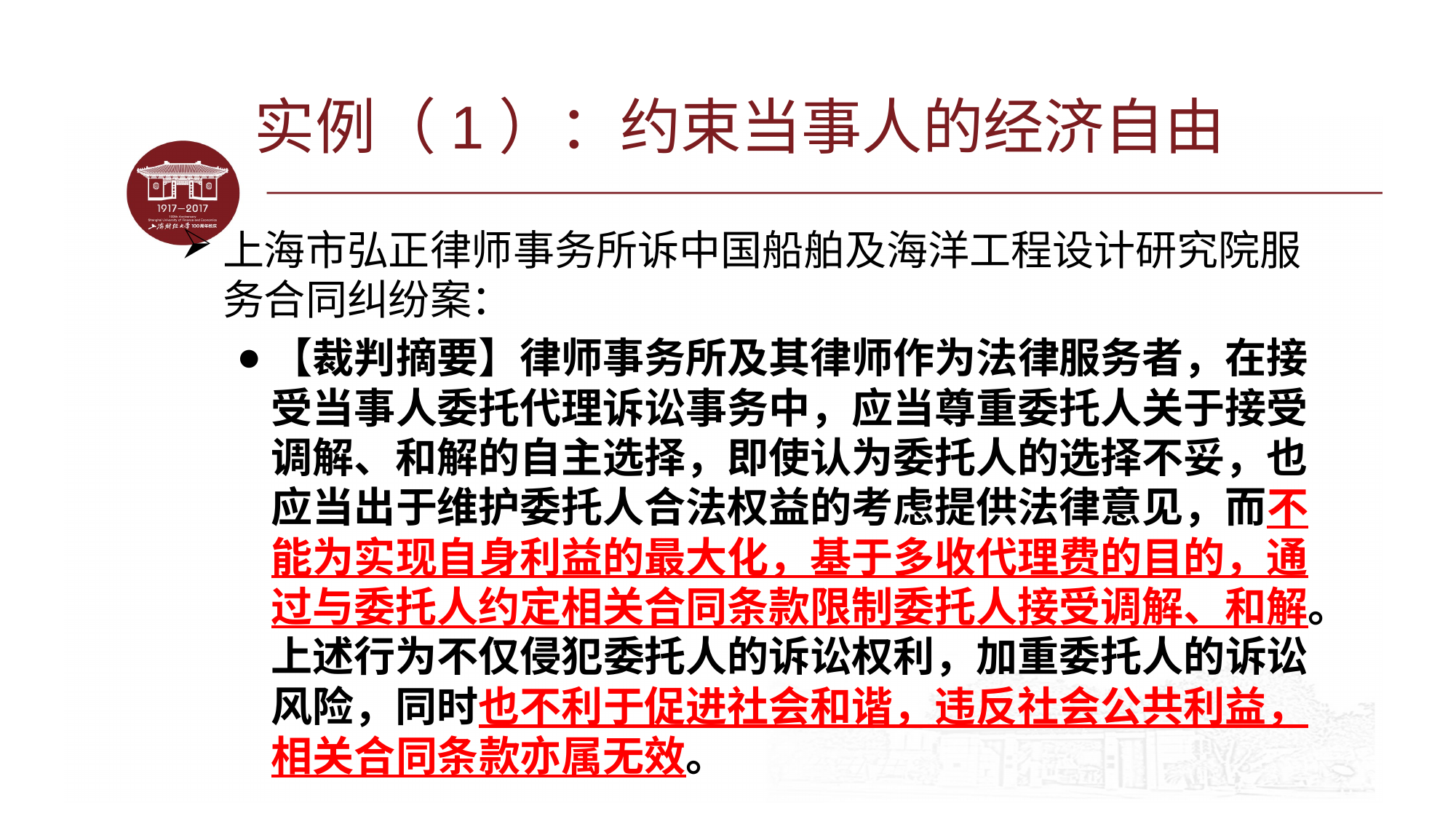

# 实例（1）：约束当事人的经济自由
上海市弘正律师事务所诉中国船舶及海洋工程设计研究院服务合同纠纷案：
【裁判摘要】律师事务所及其律师作为法律服务者，在接受当事人委托代理诉讼事务中，应当尊重委托人关于接受调解、和解的自主选择，即使认为委托人的选择不妥，也应当出于维护委托人合法权益的考虑提供法律意见，而不能为实现自身利益的最大化，基于多收代理费的目的，通过与委托人约定相关合同条款限制委托人接受调解、和解。上述行为不仅侵犯委托人的诉讼权利，加重委托人的诉讼风险，同时也不利于促进社会和谐，违反社会公共利益，相关合同条款亦属无效。